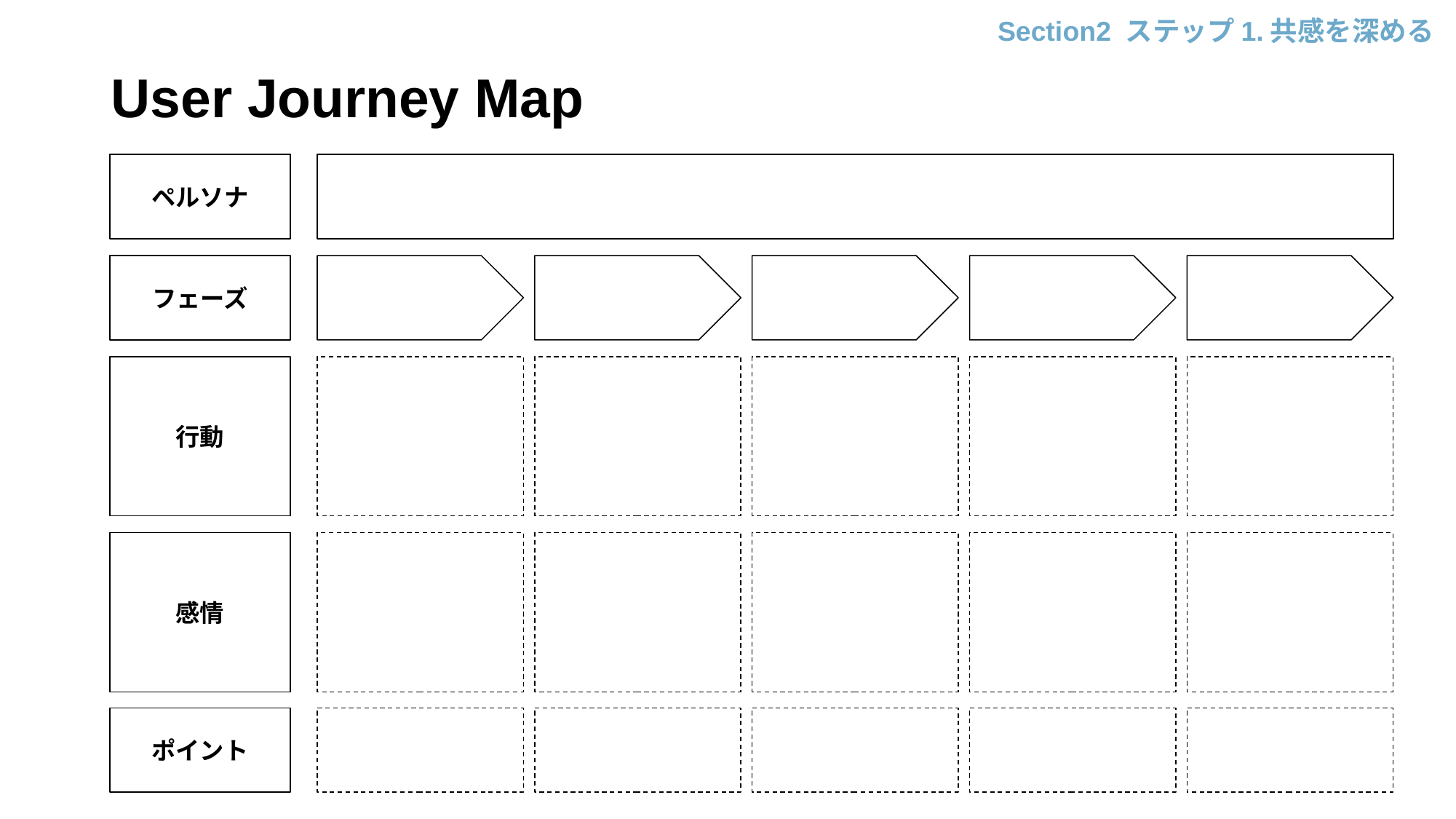

Section2 ステップ1.共感を深める
User Journey Map
ペルソナ

フェーズ

行動

感情

ポイント